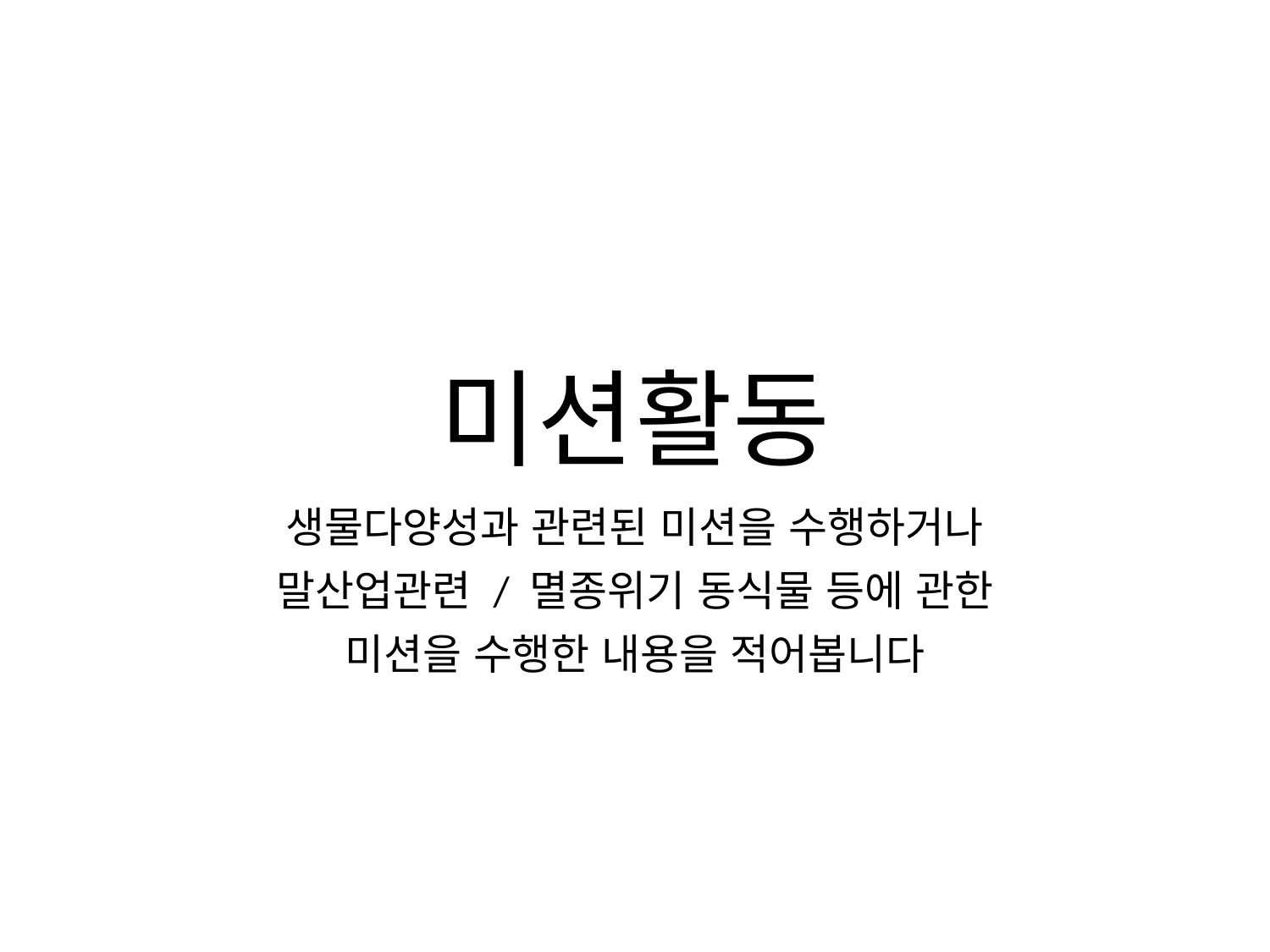

# 미션활동
생물다양성과 관련된 미션을 수행하거나
말산업관련 / 멸종위기 동식물 등에 관한
미션을 수행한 내용을 적어봅니다